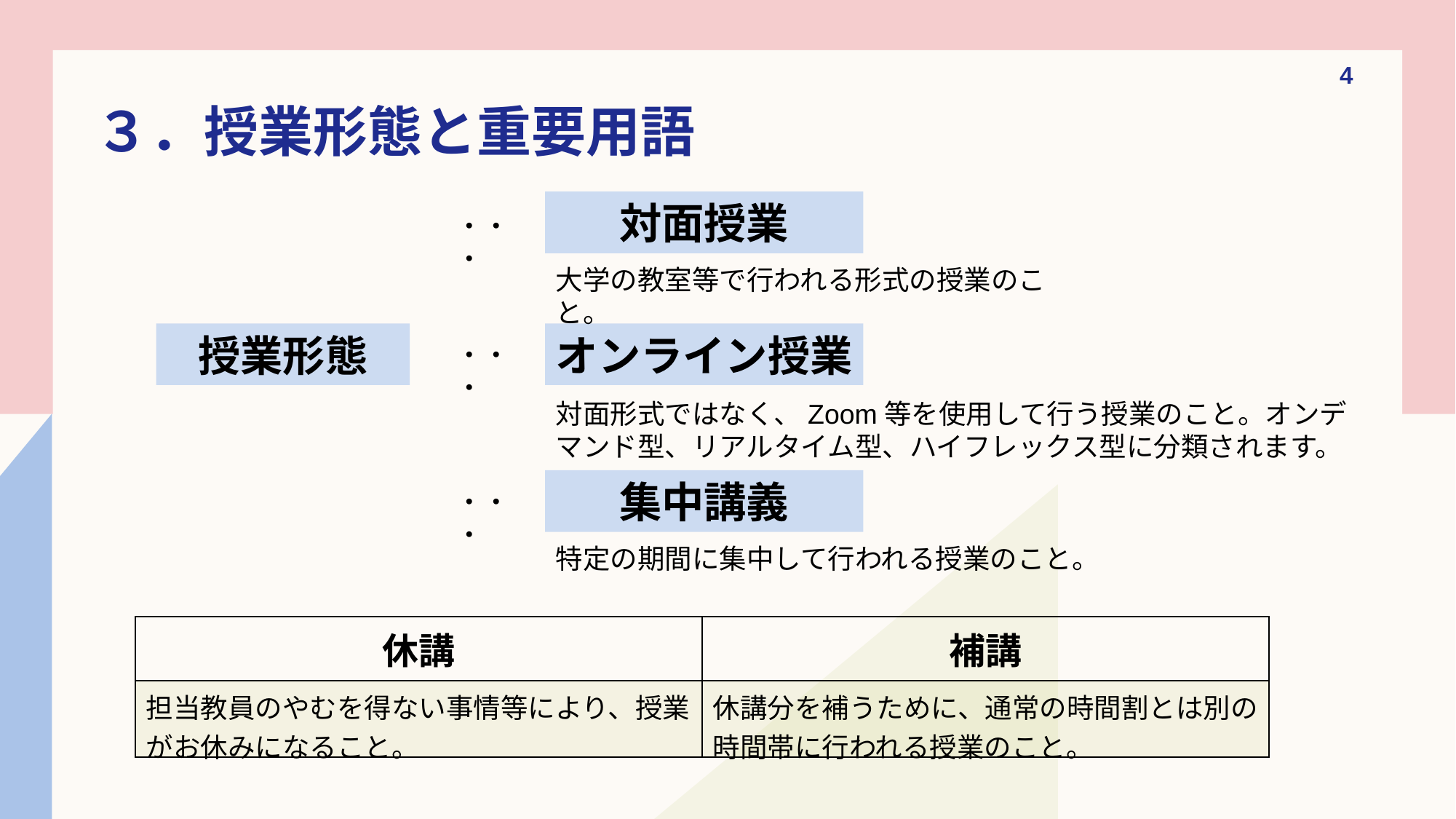

4
# ３．授業形態と重要用語
対面授業
・・・
大学の教室等で行われる形式の授業のこと。
授業形態
オンライン授業
・・・
対面形式ではなく、Zoom等を使用して行う授業のこと。オンデマンド型、リアルタイム型、ハイフレックス型に分類されます。
集中講義
・・・
特定の期間に集中して行われる授業のこと。
| 休講 | 補講 |
| --- | --- |
| 担当教員のやむを得ない事情等により、授業がお休みになること。 | 休講分を補うために、通常の時間割とは別の時間帯に行われる授業のこと。 |